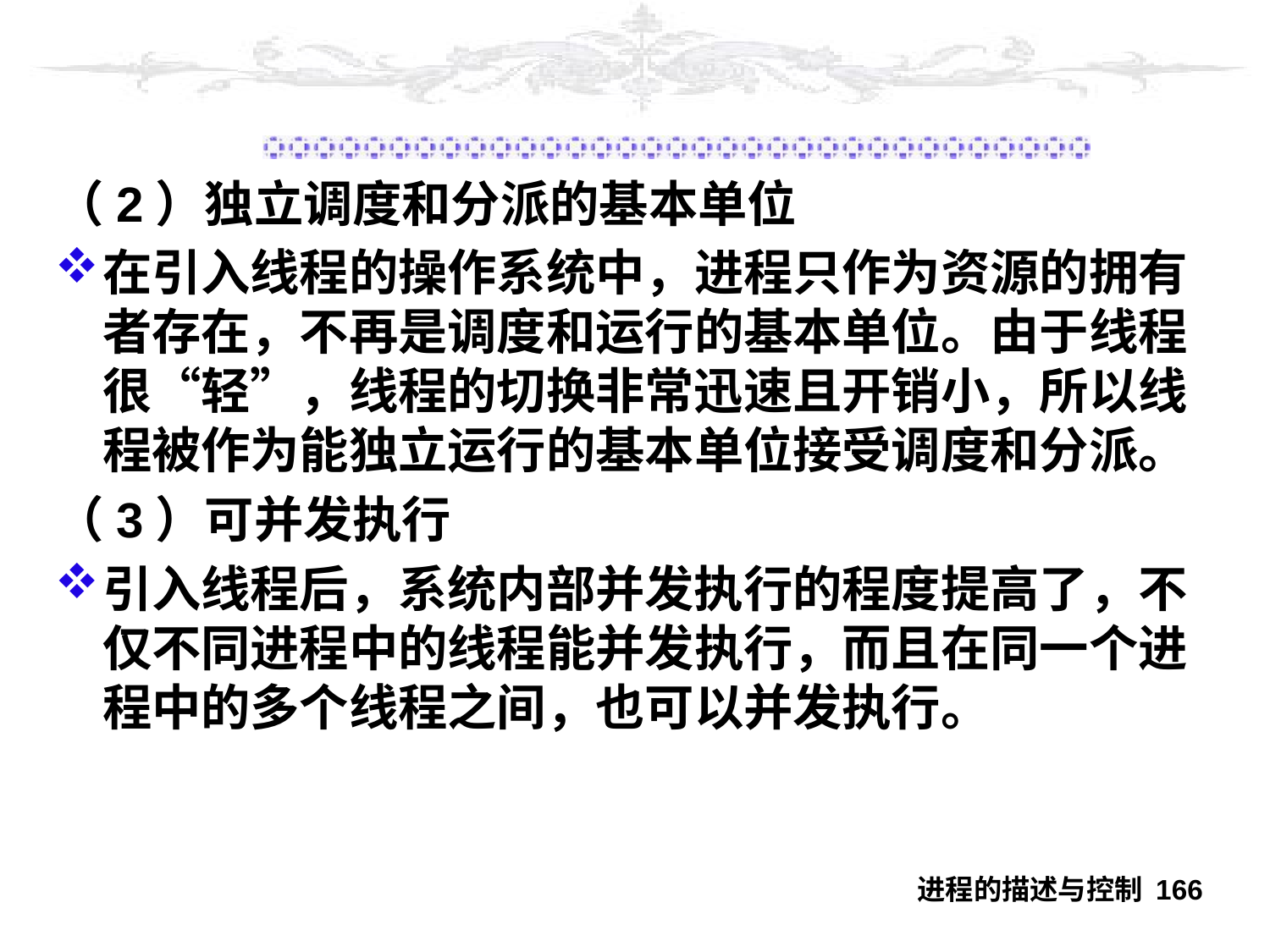

#
（2）独立调度和分派的基本单位
在引入线程的操作系统中，进程只作为资源的拥有者存在，不再是调度和运行的基本单位。由于线程很“轻”，线程的切换非常迅速且开销小，所以线程被作为能独立运行的基本单位接受调度和分派。
（3）可并发执行
引入线程后，系统内部并发执行的程度提高了，不仅不同进程中的线程能并发执行，而且在同一个进程中的多个线程之间，也可以并发执行。